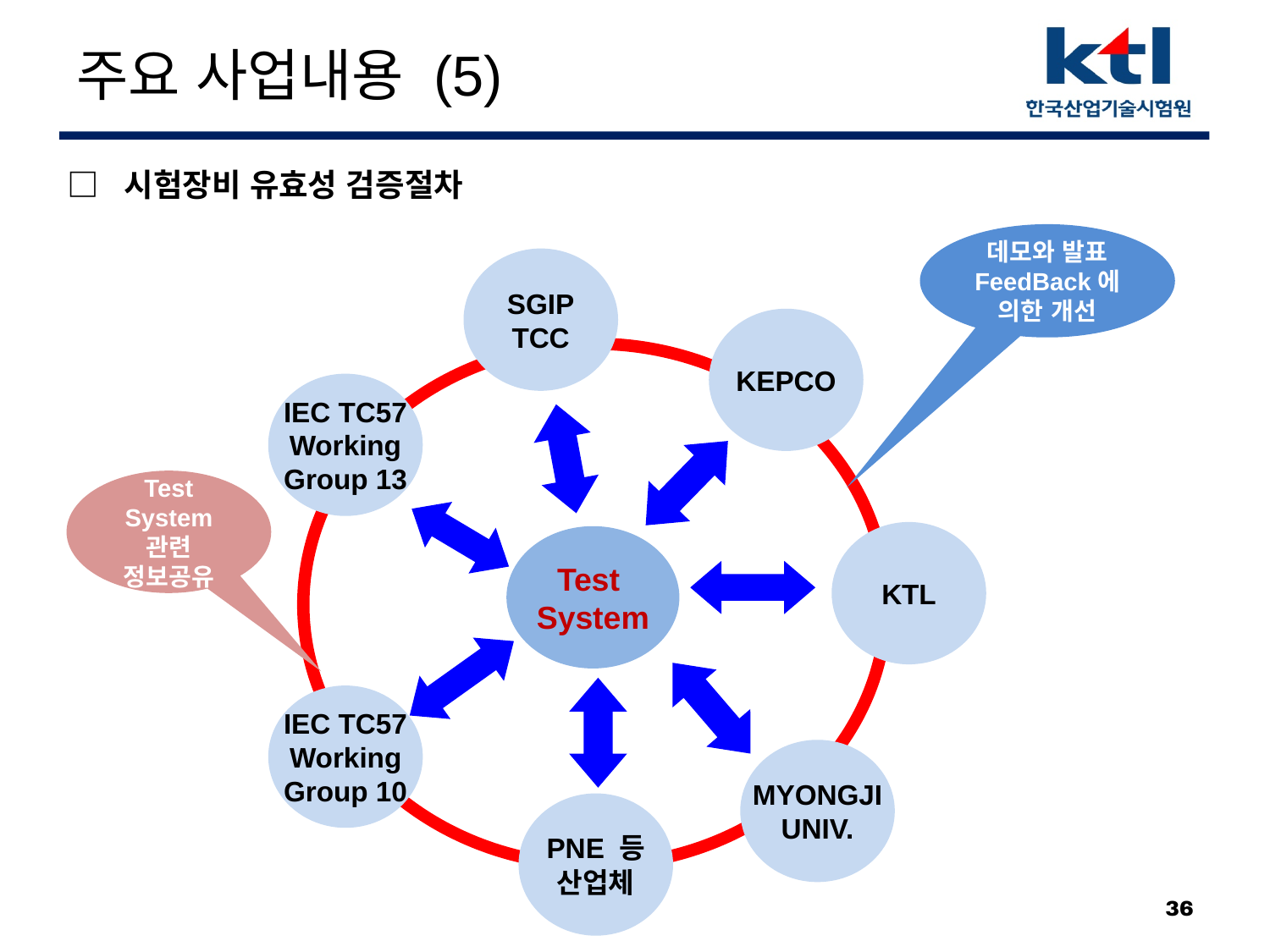

# 주요 사업내용 (5)
□  시험장비 유효성 검증절차
데모와 발표
FeedBack에 의한 개선
SGIP
TCC
KEPCO

IEC TC57
Working
Group 13

Test System
관련 정보공유

KTL
Test
System

IEC TC57
Working
Group 10

MYONGJI
UNIV.
PNE 등
산업체
36